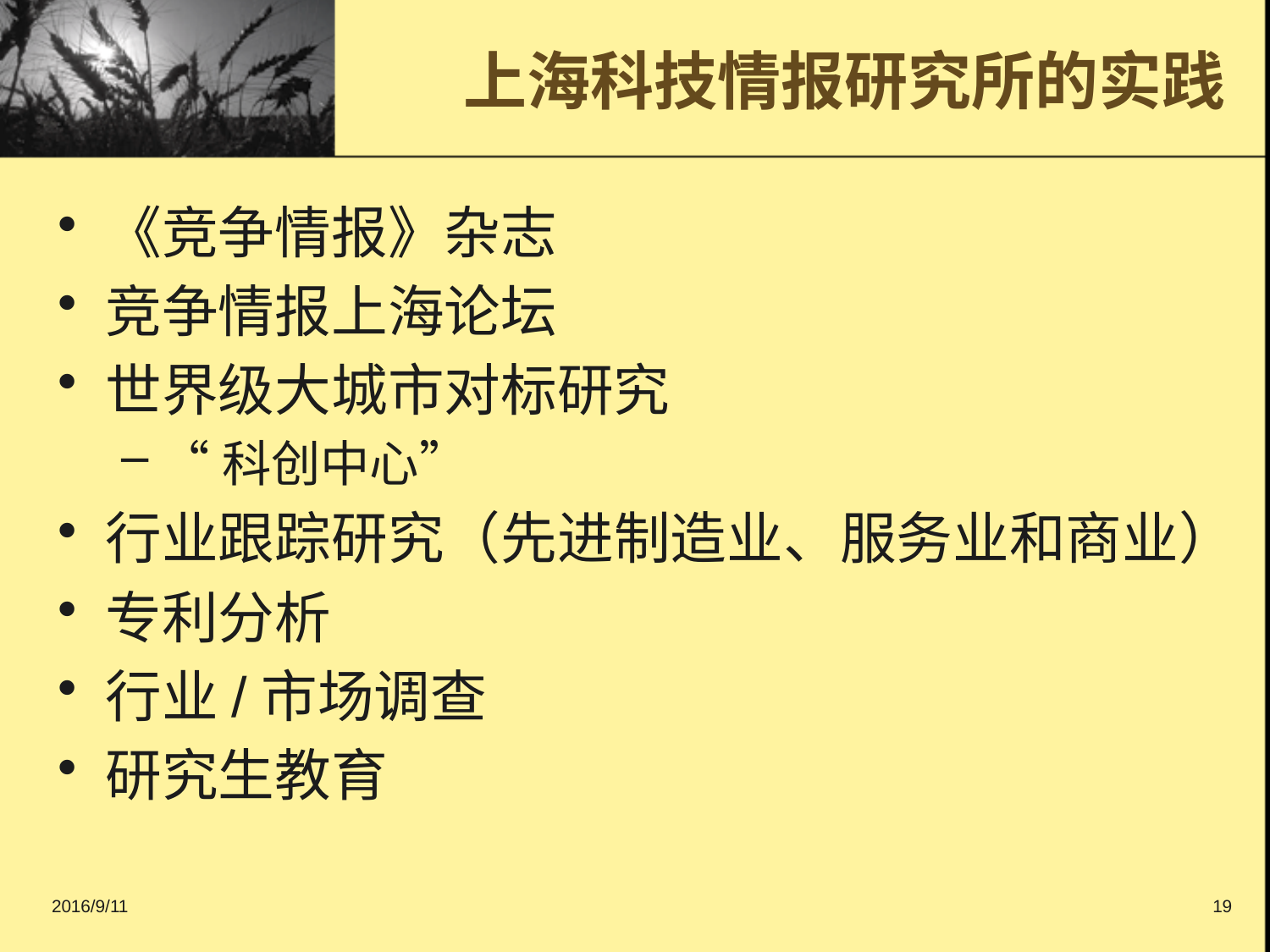

# 上海科技情报研究所的实践
《竞争情报》杂志
竞争情报上海论坛
世界级大城市对标研究
“科创中心”
行业跟踪研究（先进制造业、服务业和商业）
专利分析
行业/市场调查
研究生教育

2016/9/11
19